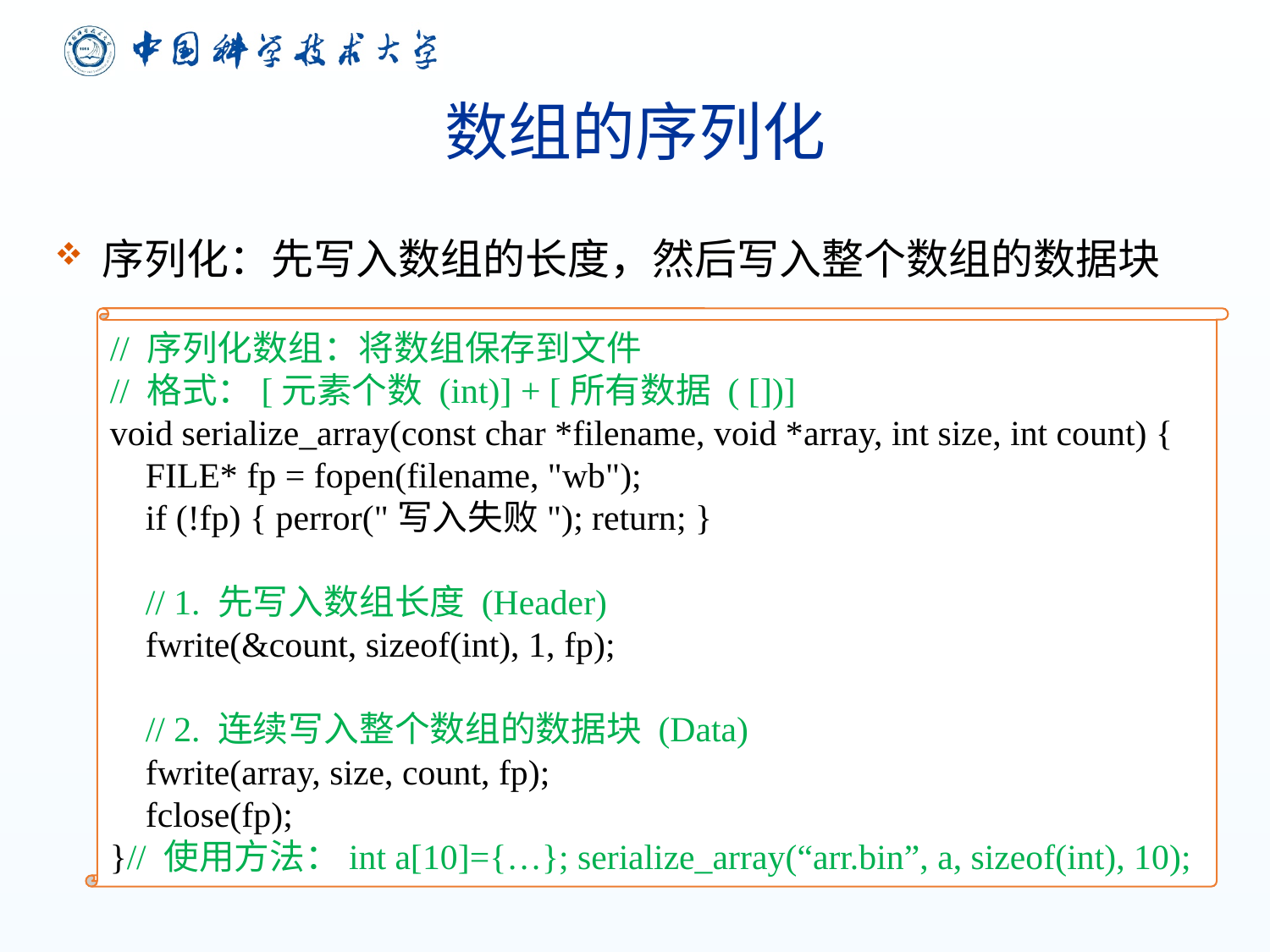

# 数组的序列化
序列化：先写入数组的长度，然后写入整个数组的数据块
// 序列化数组：将数组保存到文件
// 格式：[元素个数 (int)] + [所有数据 ( [])]
void serialize_array(const char *filename, void *array, int size, int count) {
    FILE* fp = fopen(filename, "wb");
    if (!fp) { perror("写入失败"); return; }

    // 1. 先写入数组长度 (Header)
    fwrite(&count, sizeof(int), 1, fp);

    // 2. 连续写入整个数组的数据块 (Data)
    fwrite(array, size, count, fp);
    fclose(fp);
}// 使用方法：int a[10]={…}; serialize_array(“arr.bin”, a, sizeof(int), 10);